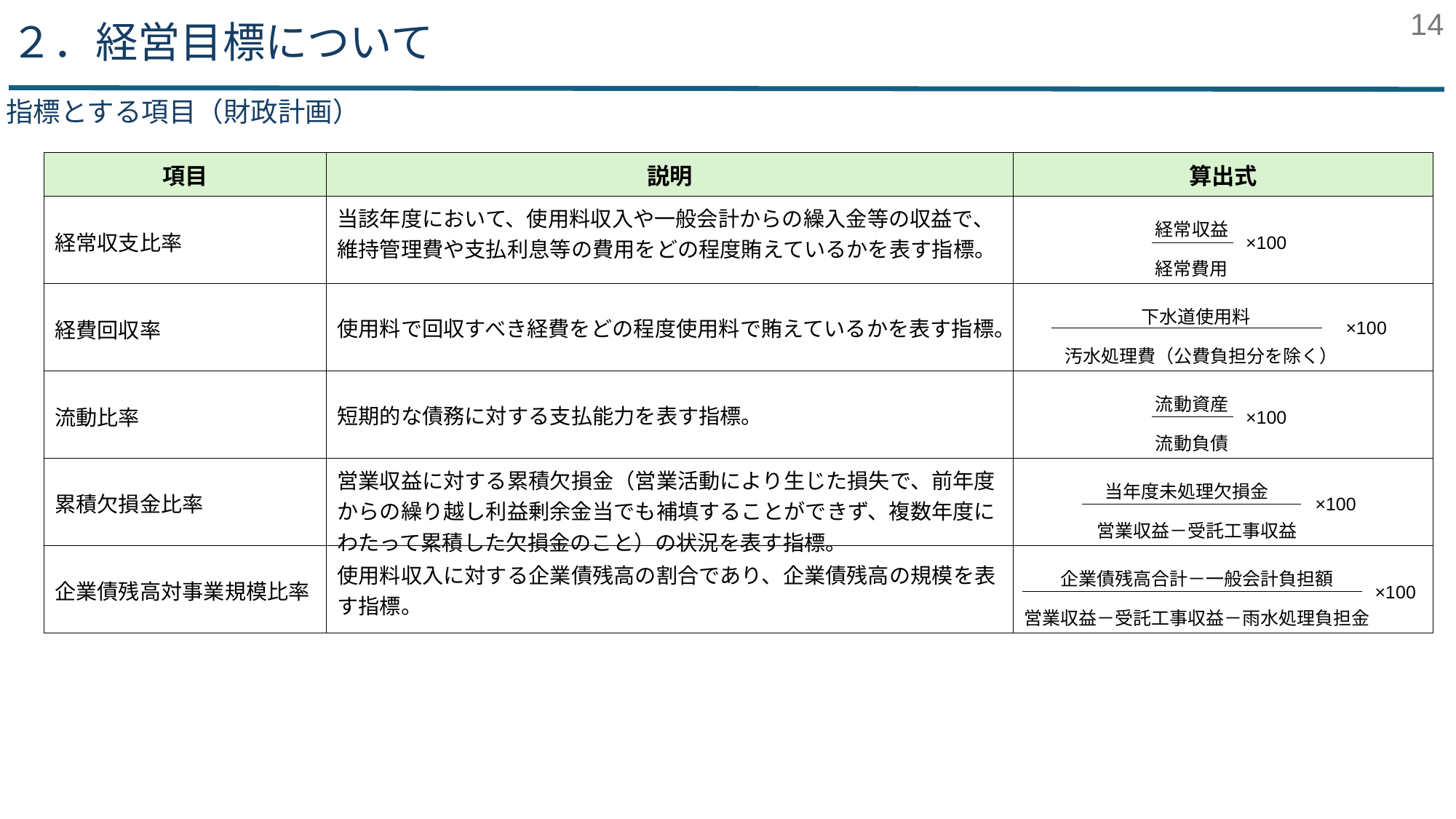

14
２．経営目標について
指標とする項目（財政計画）
| 項目 | 説明 | 算出式 |
| --- | --- | --- |
| 経常収支比率 | 当該年度において、使用料収入や一般会計からの繰入金等の収益で、 維持管理費や支払利息等の費用をどの程度賄えているかを表す指標。 | 経常収益 　　　　　　　 経常費用 |
| 経費回収率 | 使用料で回収すべき経費をどの程度使用料で賄えているかを表す指標。 | 下水道使用料 　　 汚水処理費（公費負担分を除く） |
| 流動比率 | 短期的な債務に対する支払能力を表す指標。 | 流動資産 　　　　　　　 流動負債 |
| 累積欠損金比率 | 営業収益に対する累積欠損金（営業活動により生じた損失で、前年度からの繰り越し利益剰余金当でも補填することができず、複数年度にわたって累積した欠損金のこと）の状況を表す指標。 | 当年度未処理欠損金 　　　　営業収益－受託工事収益 |
| 企業債残高対事業規模比率 | 使用料収入に対する企業債残高の割合であり、企業債残高の規模を表す指標。 | 企業債残高合計－一般会計負担額 営業収益－受託工事収益－雨水処理負担金 |
×100
×100
×100
×100
×100